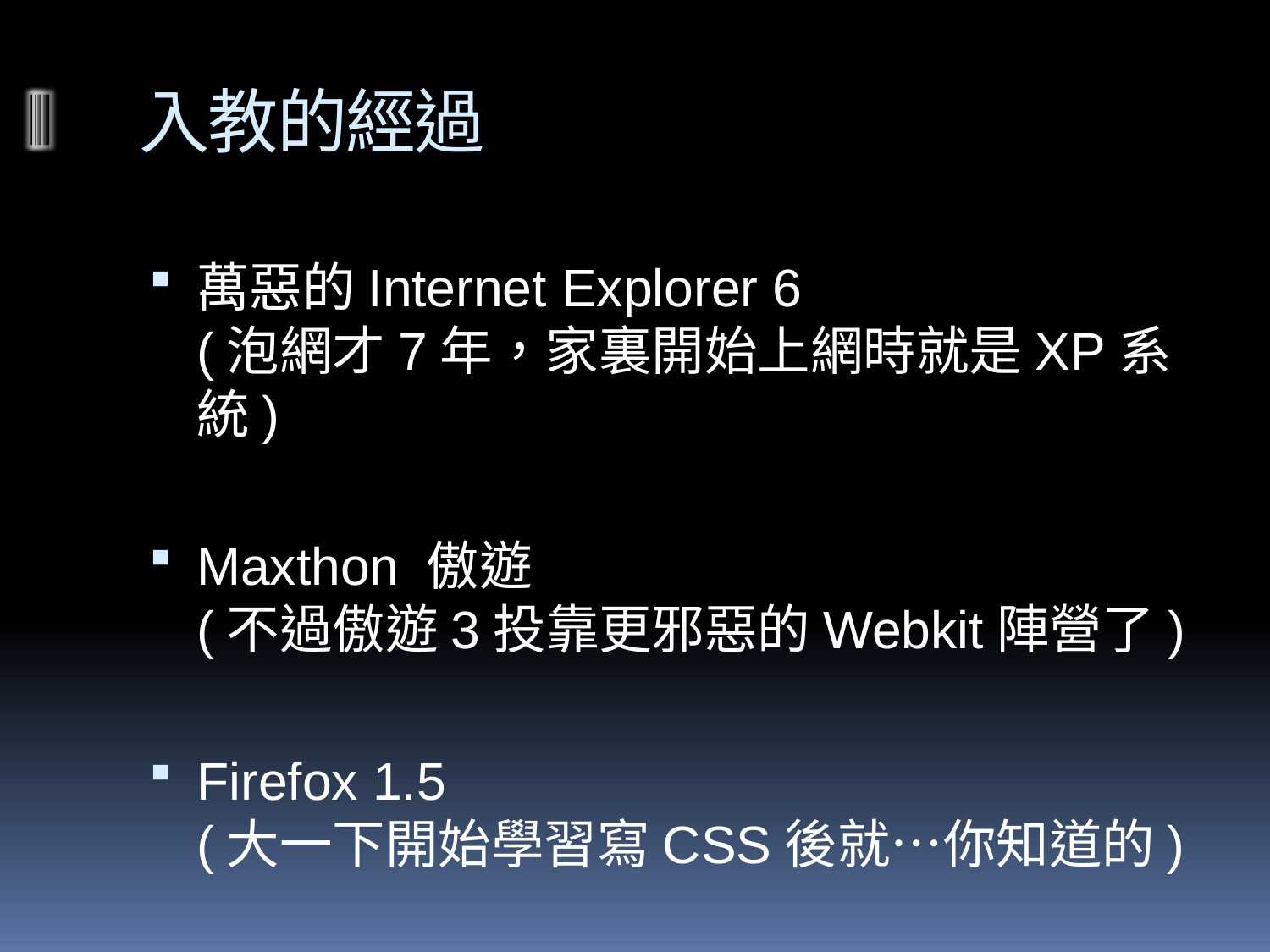

# 入教的經過
萬惡的Internet Explorer 6
(泡網才7年，家裏開始上網時就是XP系統)

Maxthon 傲遊
(不過傲遊3投靠更邪惡的Webkit陣營了)

Firefox 1.5
(大一下開始學習寫CSS後就…你知道的)